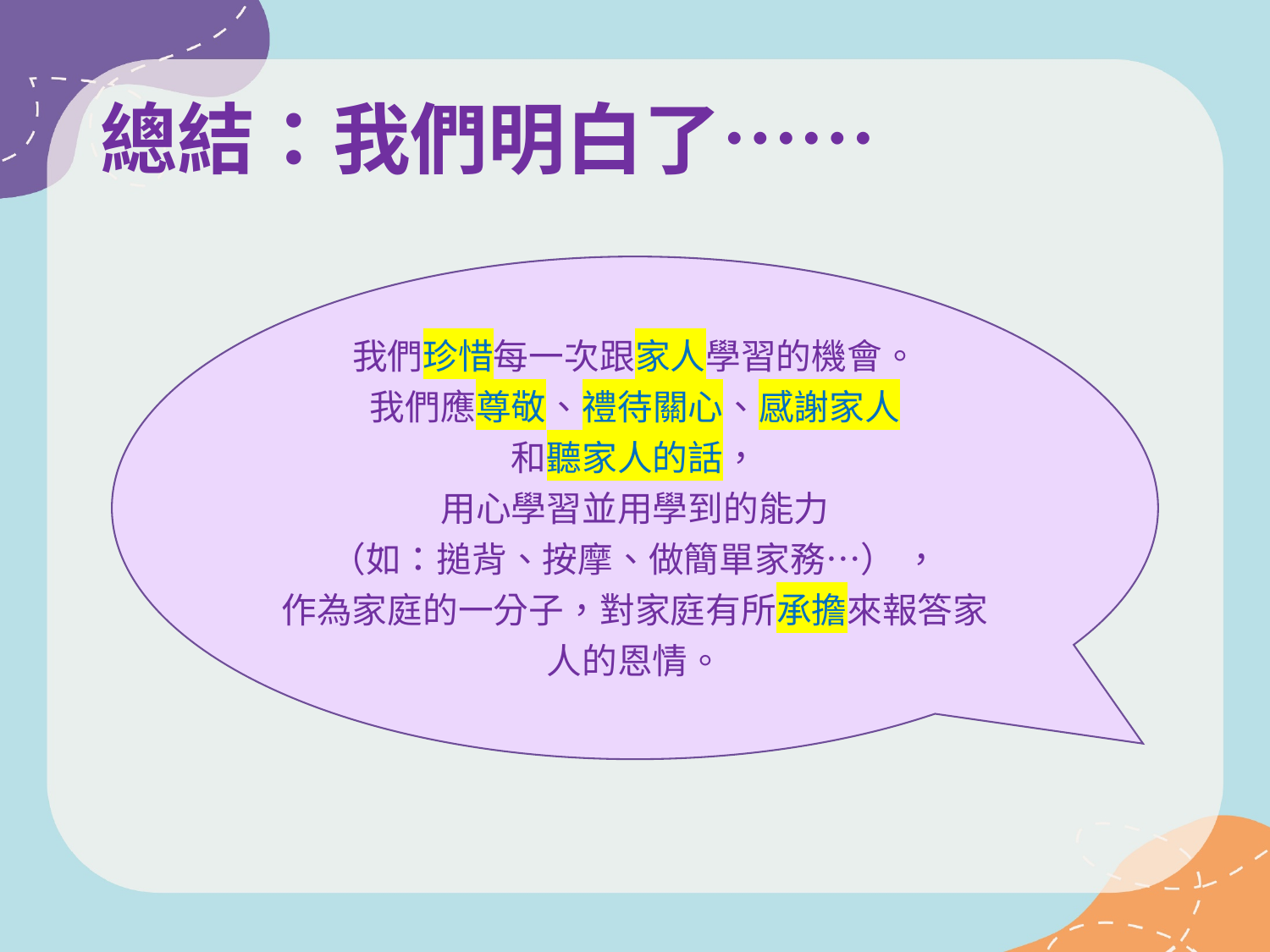

# 總結：我們明白了……

我們珍惜每一次跟家人學習的機會。
我們應尊敬、禮待關心、感謝家人
和聽家人的話，
用心學習並用學到的能力
（如：搥背、按摩、做簡單家務…） ，
作為家庭的一分子，對家庭有所承擔來報答家人的恩情。